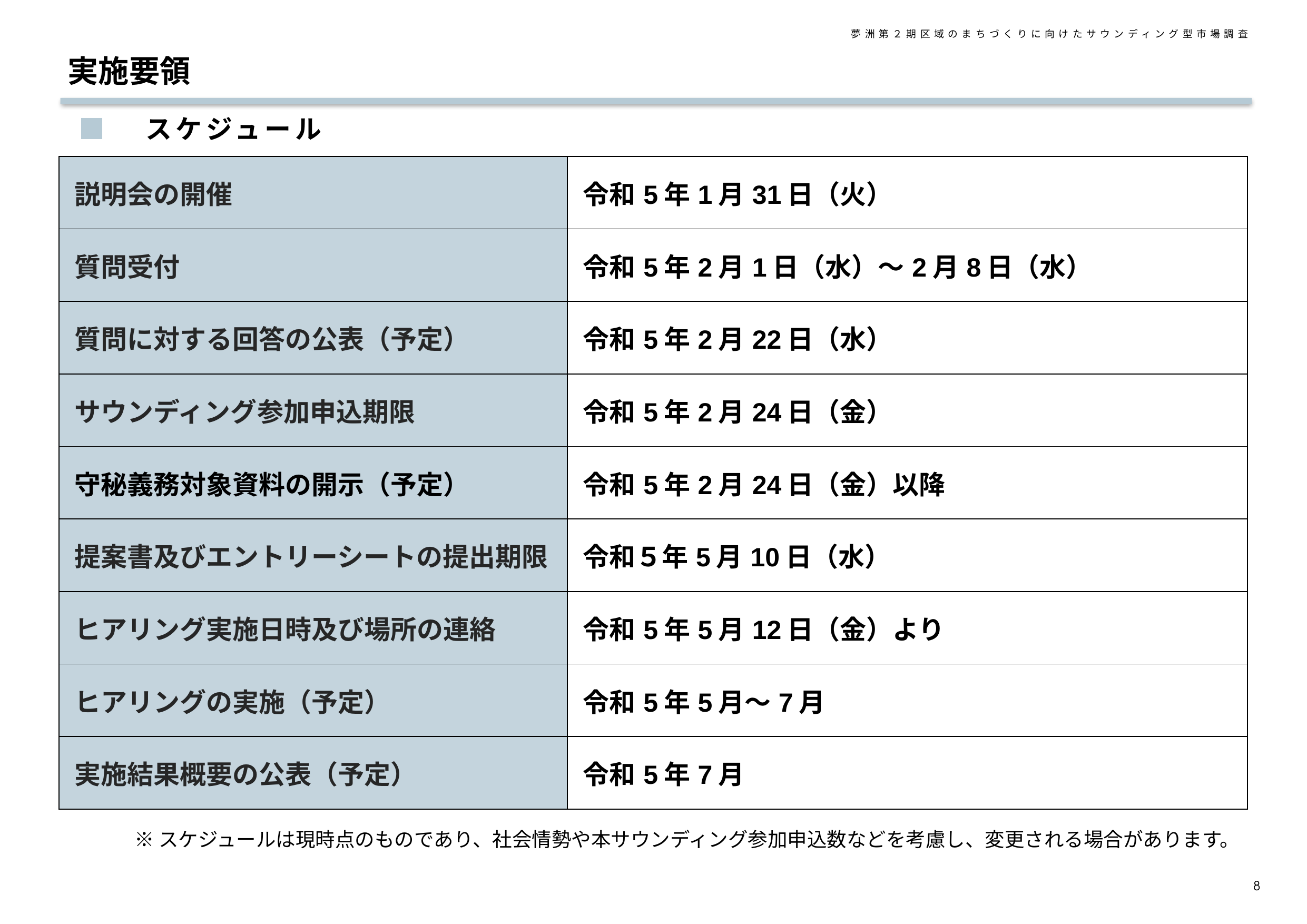

夢洲第２期区域のまちづくりに向けたサウンディング型市場調査
実施要領

■　スケジュール
| 説明会の開催 | 令和5年1月31日（火） |
| --- | --- |
| 質問受付 | 令和5年2月1日（水）～2月8日（水） |
| 質問に対する回答の公表（予定） | 令和5年2月22日（水） |
| サウンディング参加申込期限 | 令和5年2月24日（金） |
| 守秘義務対象資料の開示（予定） | 令和5年2月24日（金）以降 |
| 提案書及びエントリーシートの提出期限 | 令和５年5月10日（水） |
| ヒアリング実施日時及び場所の連絡 | 令和5年5月12日（金）より |
| ヒアリングの実施（予定） | 令和5年5月～7月 |
| 実施結果概要の公表（予定） | 令和5年7月 |
※スケジュールは現時点のものであり、社会情勢や本サウンディング参加申込数などを考慮し、変更される場合があります。

8